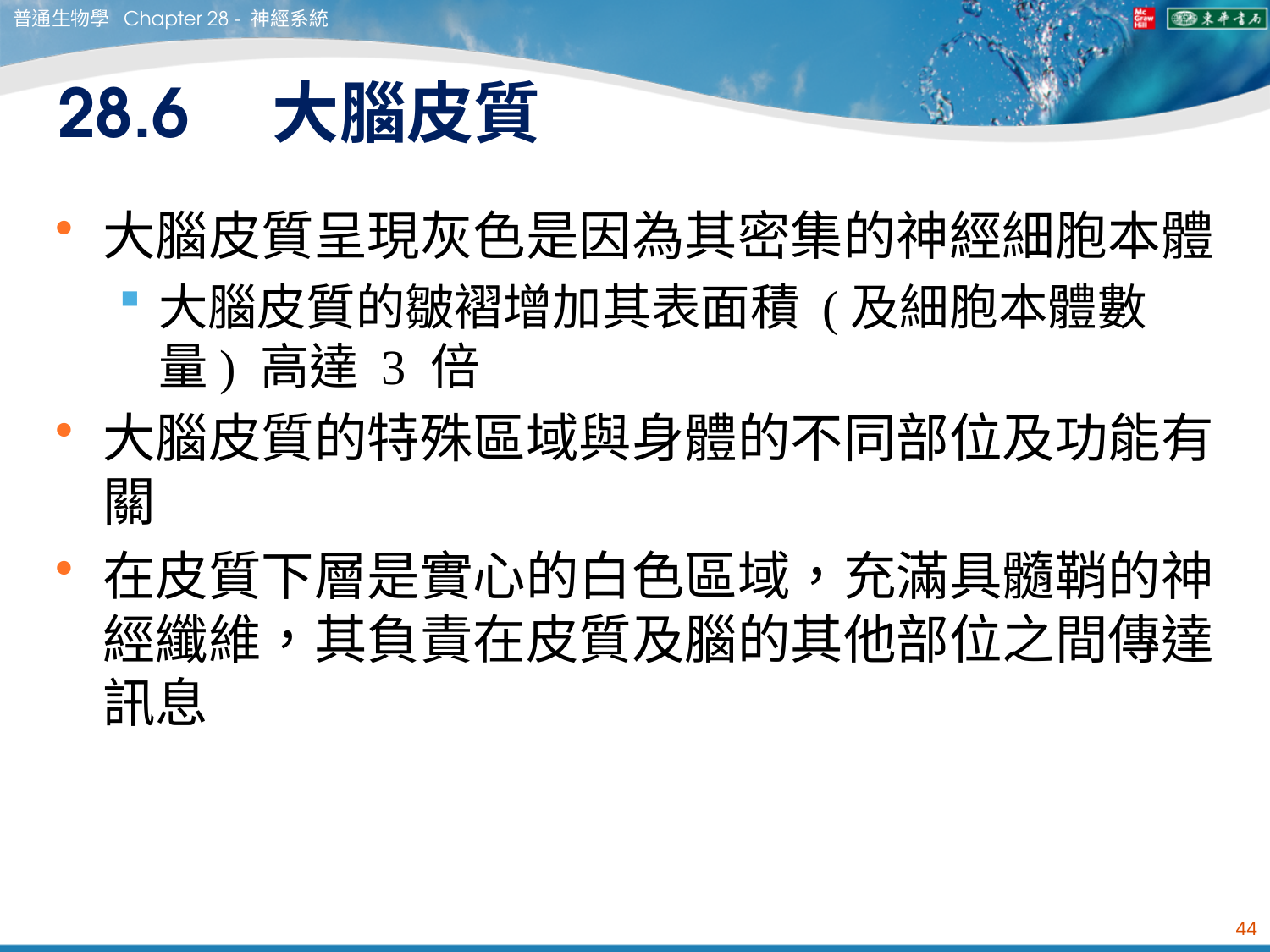

普通生物學  Chapter 28 - 神經系統
# 28.6　大腦皮質
大腦皮質呈現灰色是因為其密集的神經細胞本體
大腦皮質的皺褶增加其表面積 (及細胞本體數量) 高達 3 倍
大腦皮質的特殊區域與身體的不同部位及功能有關
在皮質下層是實心的白色區域，充滿具髓鞘的神經纖維，其負責在皮質及腦的其他部位之間傳達訊息
44